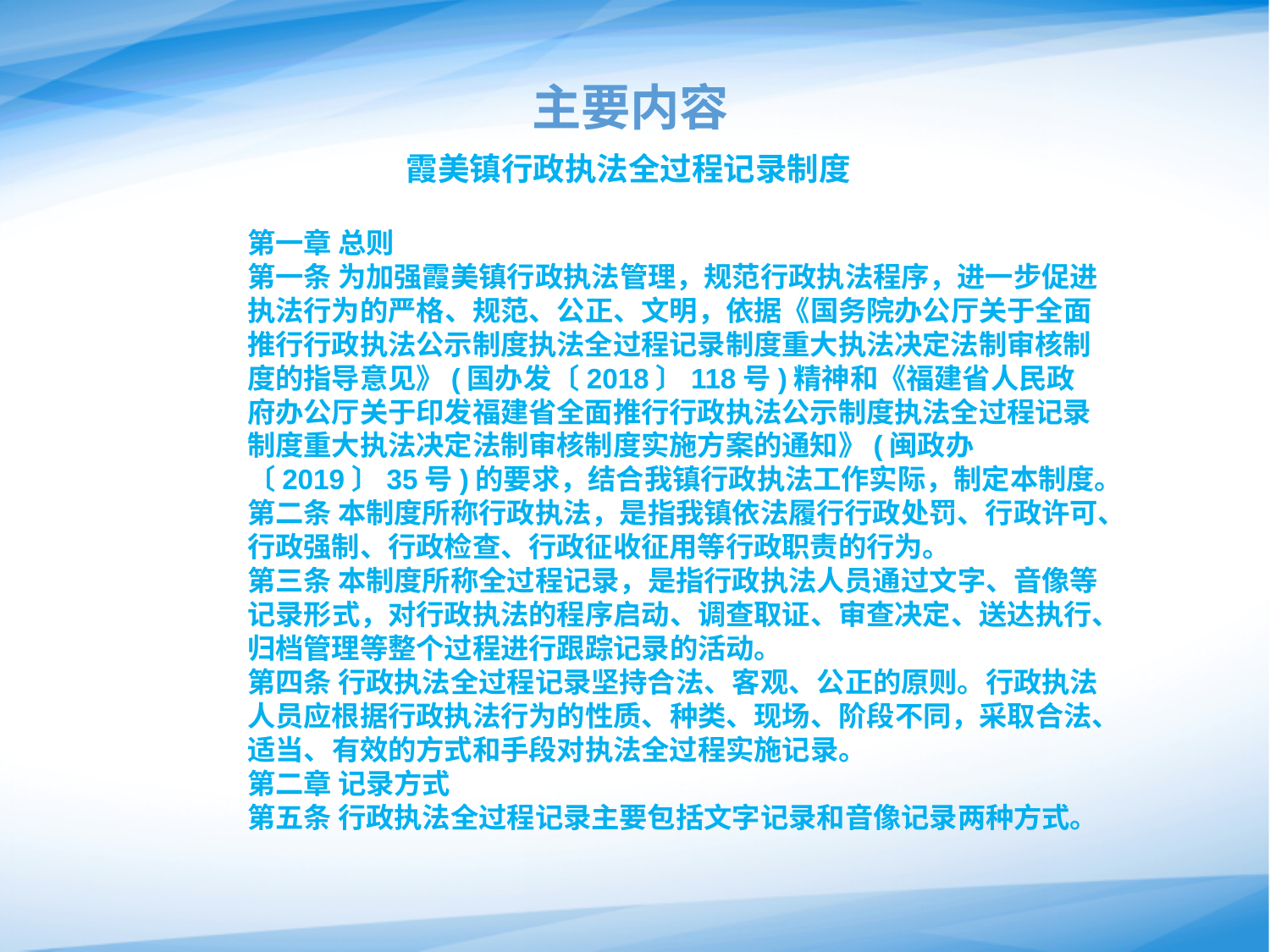

# 主要内容
                     霞美镇行政执法全过程记录制度

第一章 总则
第一条 为加强霞美镇行政执法管理，规范行政执法程序，进一步促进执法行为的严格、规范、公正、文明，依据《国务院办公厅关于全面推行行政执法公示制度执法全过程记录制度重大执法决定法制审核制度的指导意见》(国办发〔2018〕118号)精神和《福建省人民政府办公厅关于印发福建省全面推行行政执法公示制度执法全过程记录制度重大执法决定法制审核制度实施方案的通知》(闽政办〔2019〕35号)的要求，结合我镇行政执法工作实际，制定本制度。
第二条 本制度所称行政执法，是指我镇依法履行行政处罚、行政许可、行政强制、行政检查、行政征收征用等行政职责的行为。
第三条 本制度所称全过程记录，是指行政执法人员通过文字、音像等记录形式，对行政执法的程序启动、调查取证、审查决定、送达执行、归档管理等整个过程进行跟踪记录的活动。
第四条 行政执法全过程记录坚持合法、客观、公正的原则。行政执法人员应根据行政执法行为的性质、种类、现场、阶段不同，采取合法、适当、有效的方式和手段对执法全过程实施记录。
第二章 记录方式
第五条 行政执法全过程记录主要包括文字记录和音像记录两种方式。